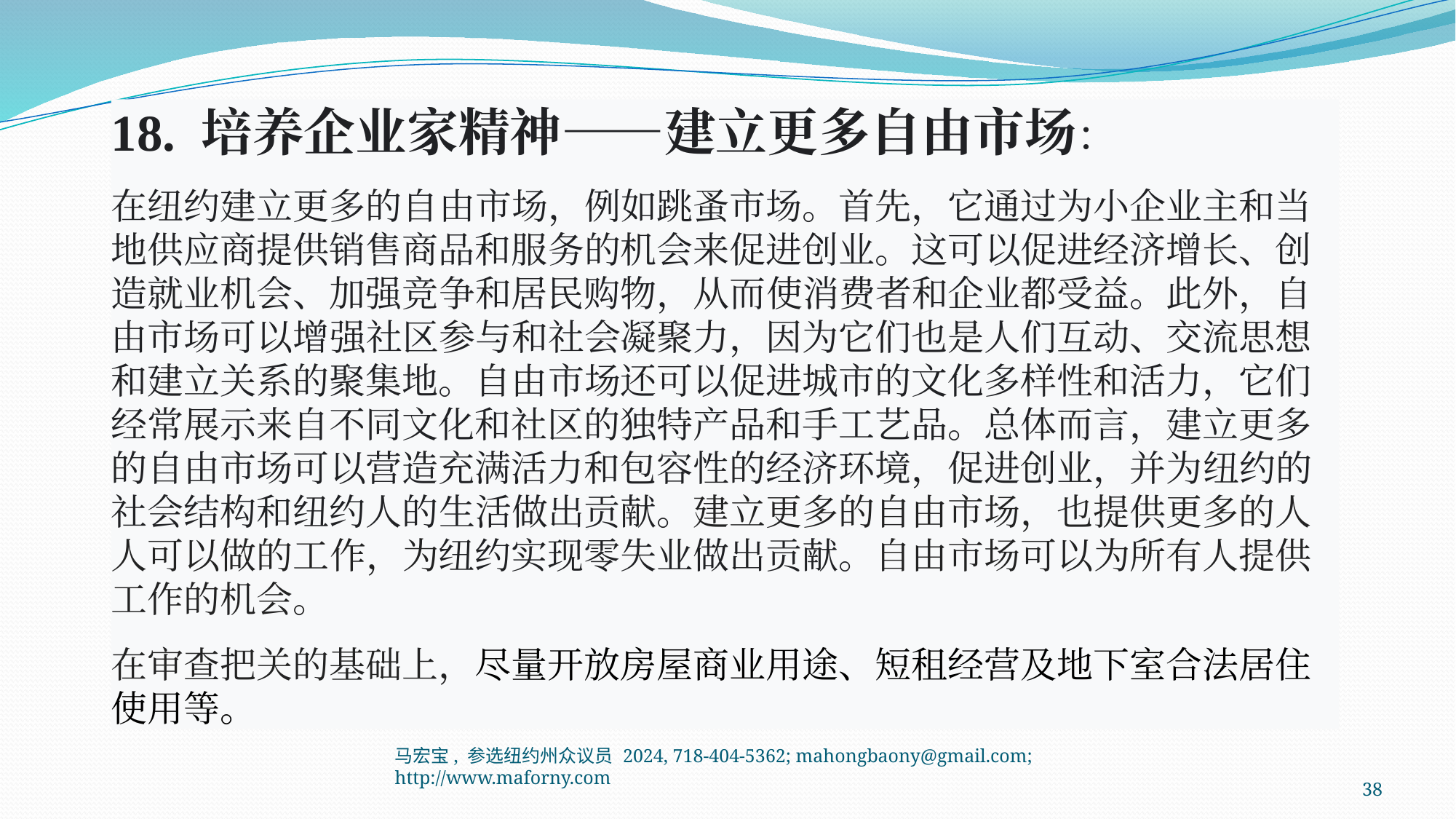

18. 培养企业家精神——建立更多自由市场：

在纽约建立更多的自由市场，例如跳蚤市场。首先，它通过为小企业主和当地供应商提供销售商品和服务的机会来促进创业。这可以促进经济增长、创造就业机会、加强竞争和居民购物，从而使消费者和企业都受益。此外，自由市场可以增强社区参与和社会凝聚力，因为它们也是人们互动、交流思想和建立关系的聚集地。自由市场还可以促进城市的文化多样性和活力，它们经常展示来自不同文化和社区的独特产品和手工艺品。总体而言，建立更多的自由市场可以营造充满活力和包容性的经济环境，促进创业，并为纽约的社会结构和纽约人的生活做出贡献。建立更多的自由市场，也提供更多的人人可以做的工作，为纽约实现零失业做出贡献。自由市场可以为所有人提供工作的机会。

在审查把关的基础上，尽量开放房屋商业用途、短租经营及地下室合法居住使用等。
马宏宝, 参选纽约州众议员 2024, 718-404-5362; mahongbaony@gmail.com; http://www.maforny.com
38